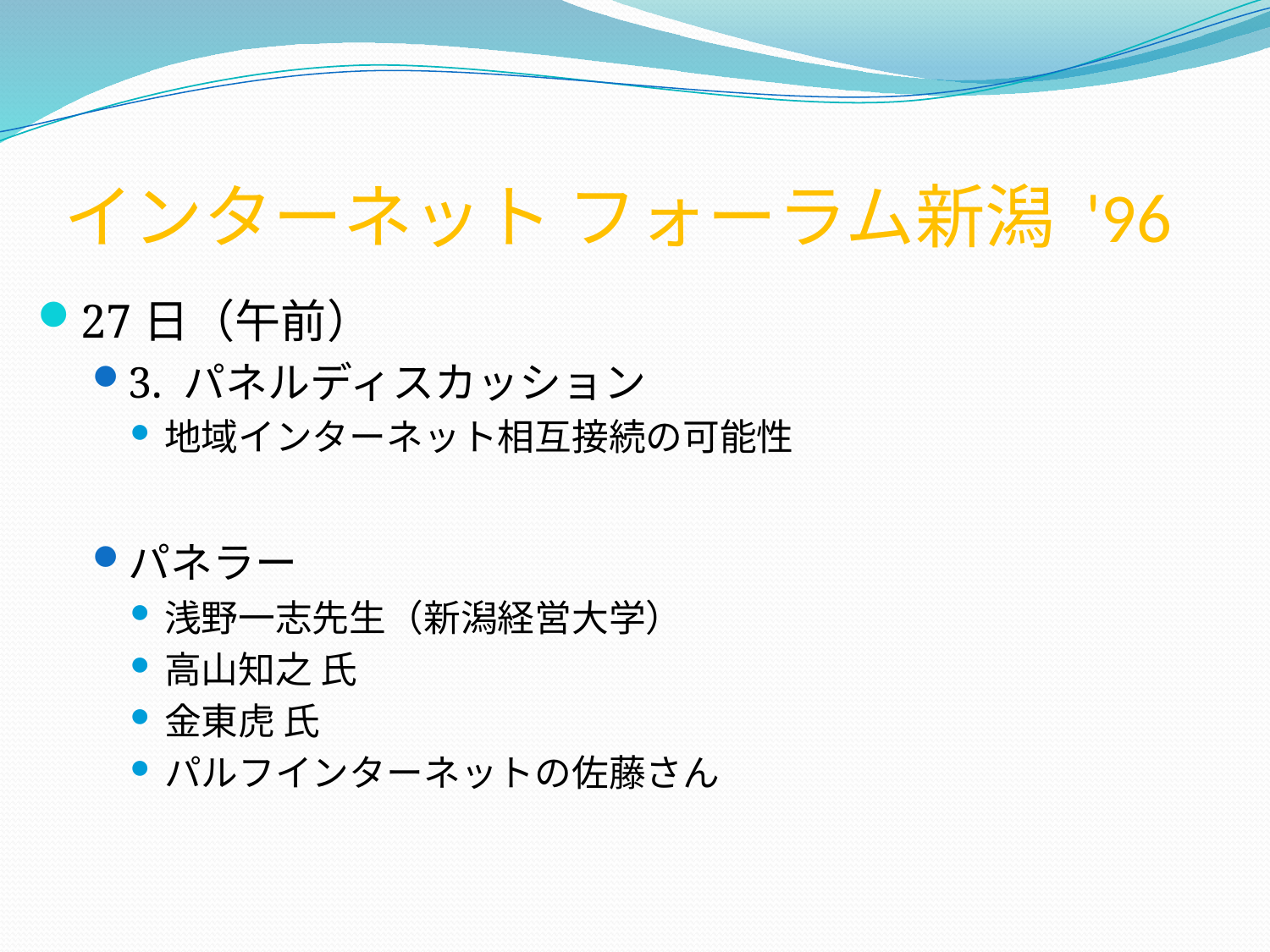

# インターネット フォーラム新潟 '96
27日（午前）
3. パネルディスカッション
地域インターネット相互接続の可能性

パネラー
浅野一志先生（新潟経営大学）
高山知之 氏
金東虎 氏
パルフインターネットの佐藤さん